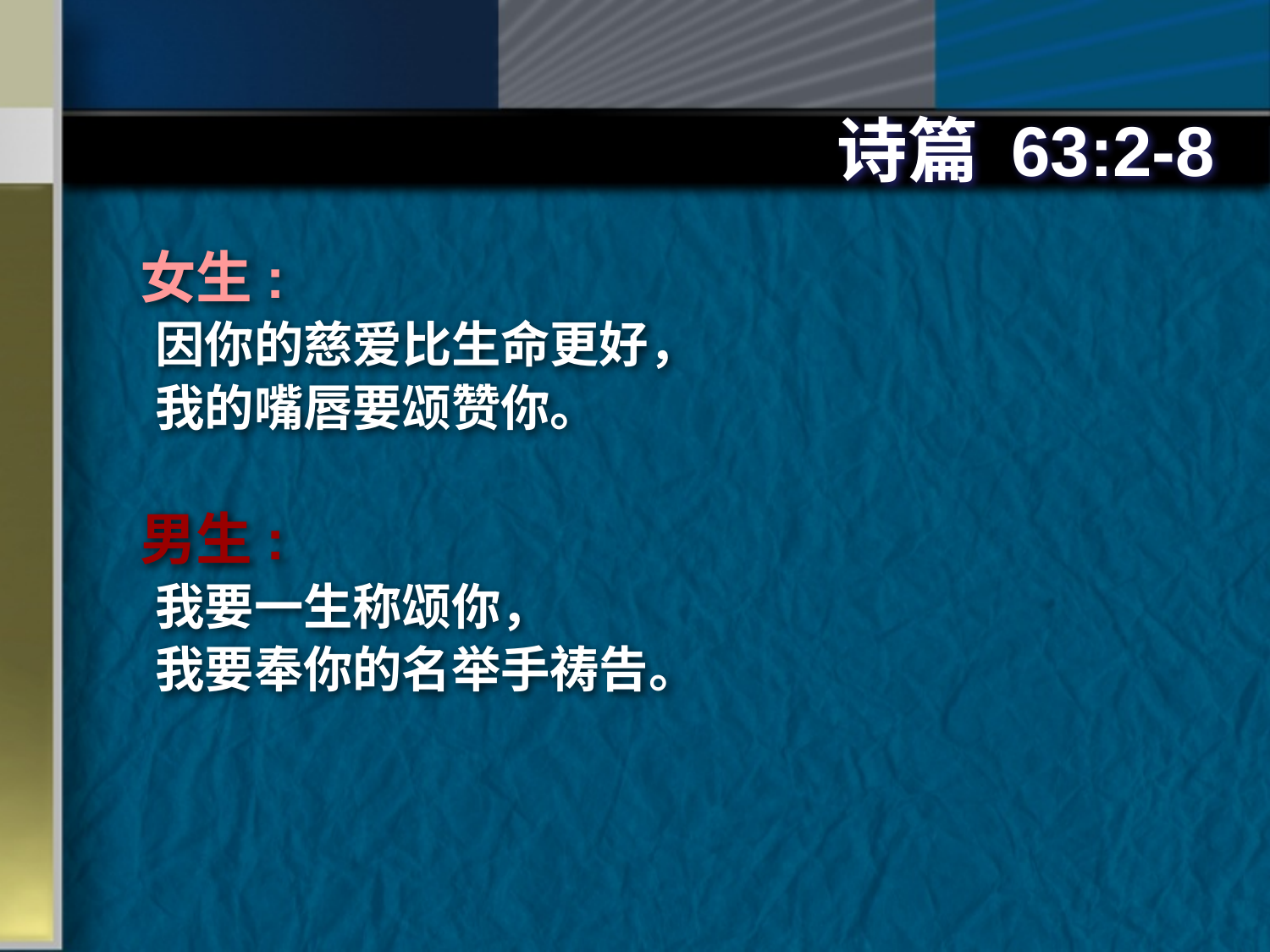

# 诗篇 63:2-8
女生:
因你的慈爱比生命更好，
我的嘴唇要颂赞你。

男生:
我要一生称颂你，
我要奉你的名举手祷告。